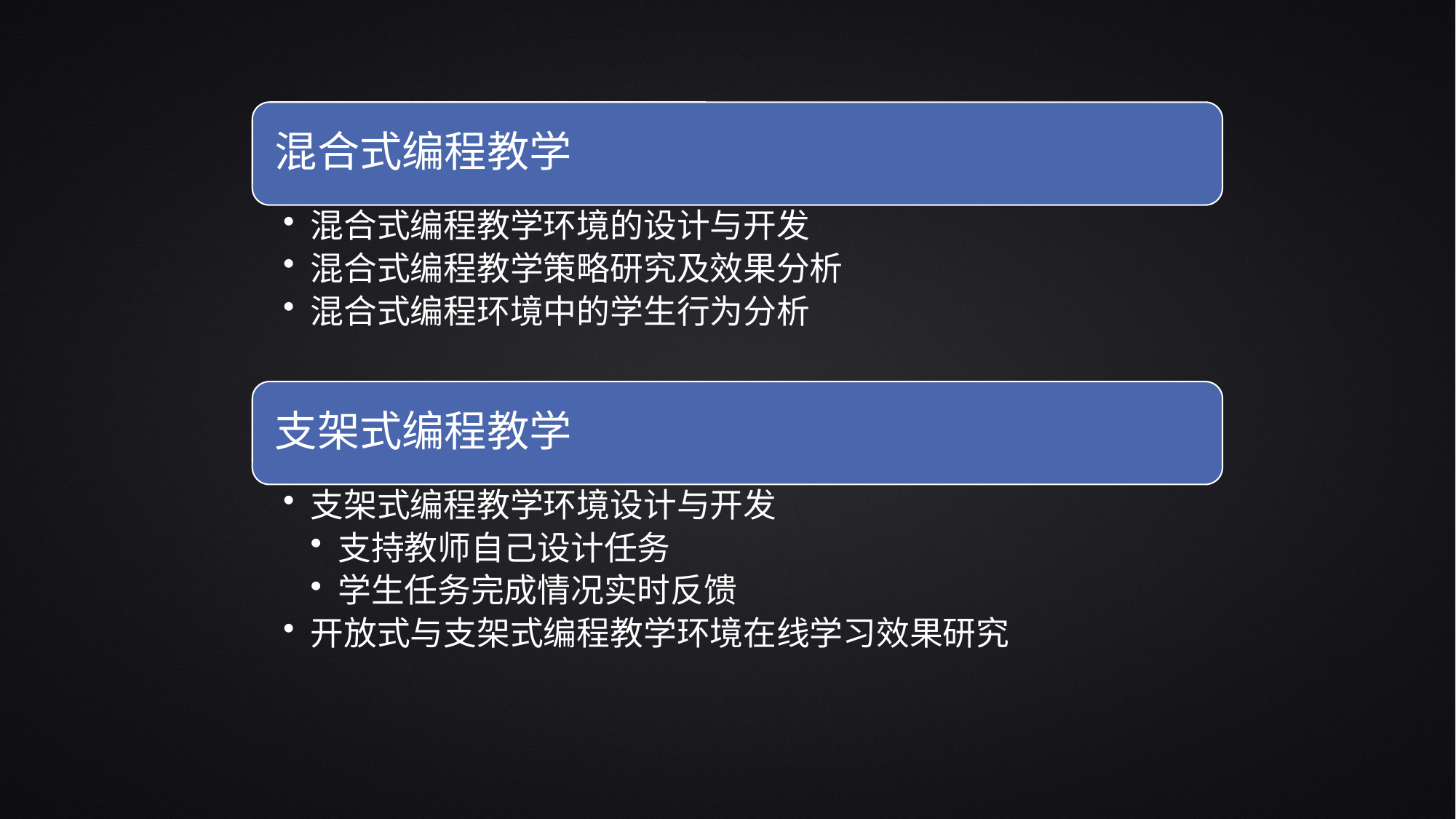

混合式编程教学
混合式编程教学环境的设计与开发
混合式编程教学策略研究及效果分析
混合式编程环境中的学生行为分析
支架式编程教学
支架式编程教学环境设计与开发
支持教师自己设计任务
学生任务完成情况实时反馈
开放式与支架式编程教学环境在线学习效果研究